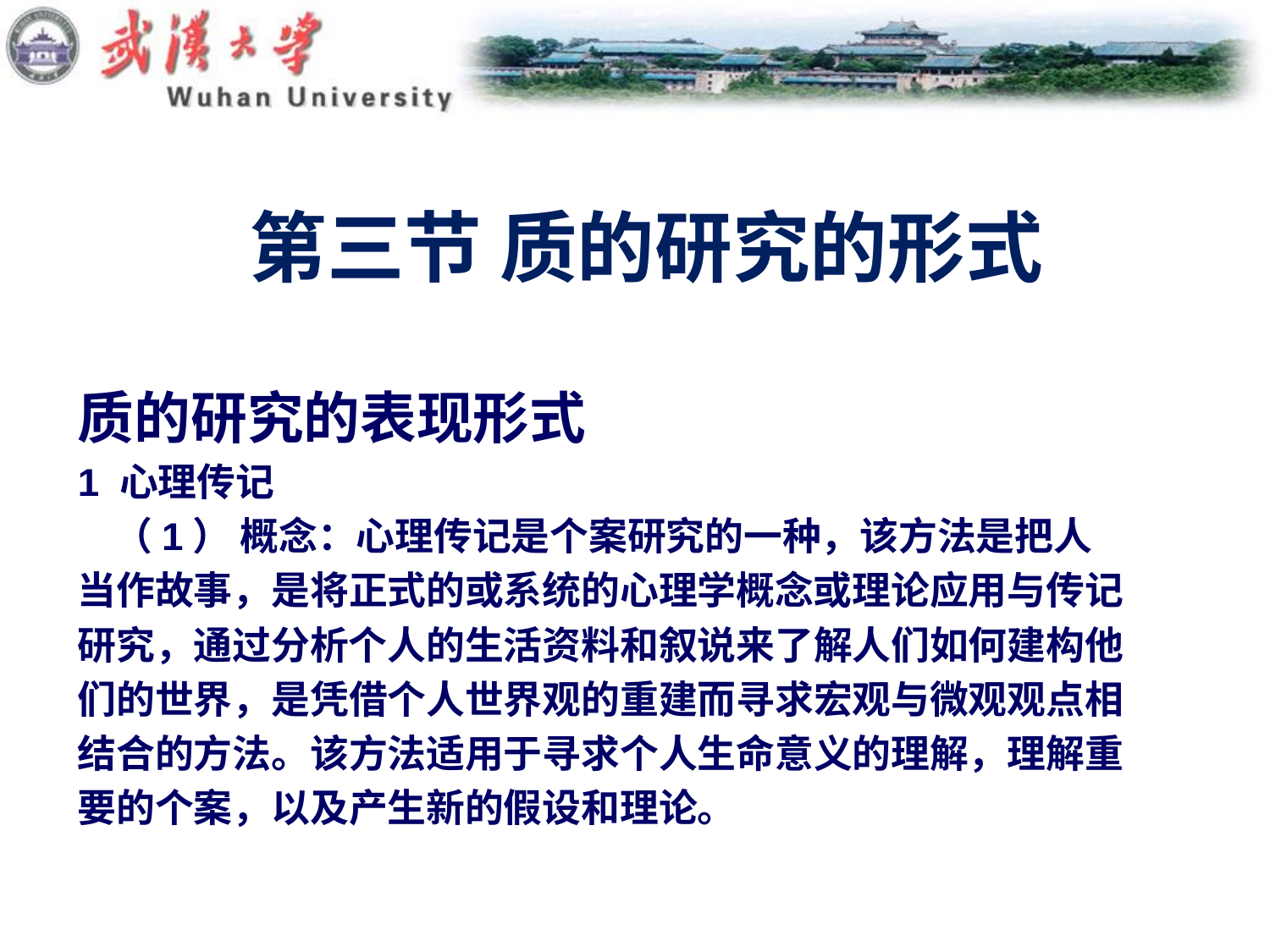

# 第三节 质的研究的形式
质的研究的表现形式
1 心理传记
   （1） 概念：心理传记是个案研究的一种，该方法是把人
当作故事，是将正式的或系统的心理学概念或理论应用与传记
研究，通过分析个人的生活资料和叙说来了解人们如何建构他
们的世界，是凭借个人世界观的重建而寻求宏观与微观观点相
结合的方法。该方法适用于寻求个人生命意义的理解，理解重
要的个案，以及产生新的假设和理论。